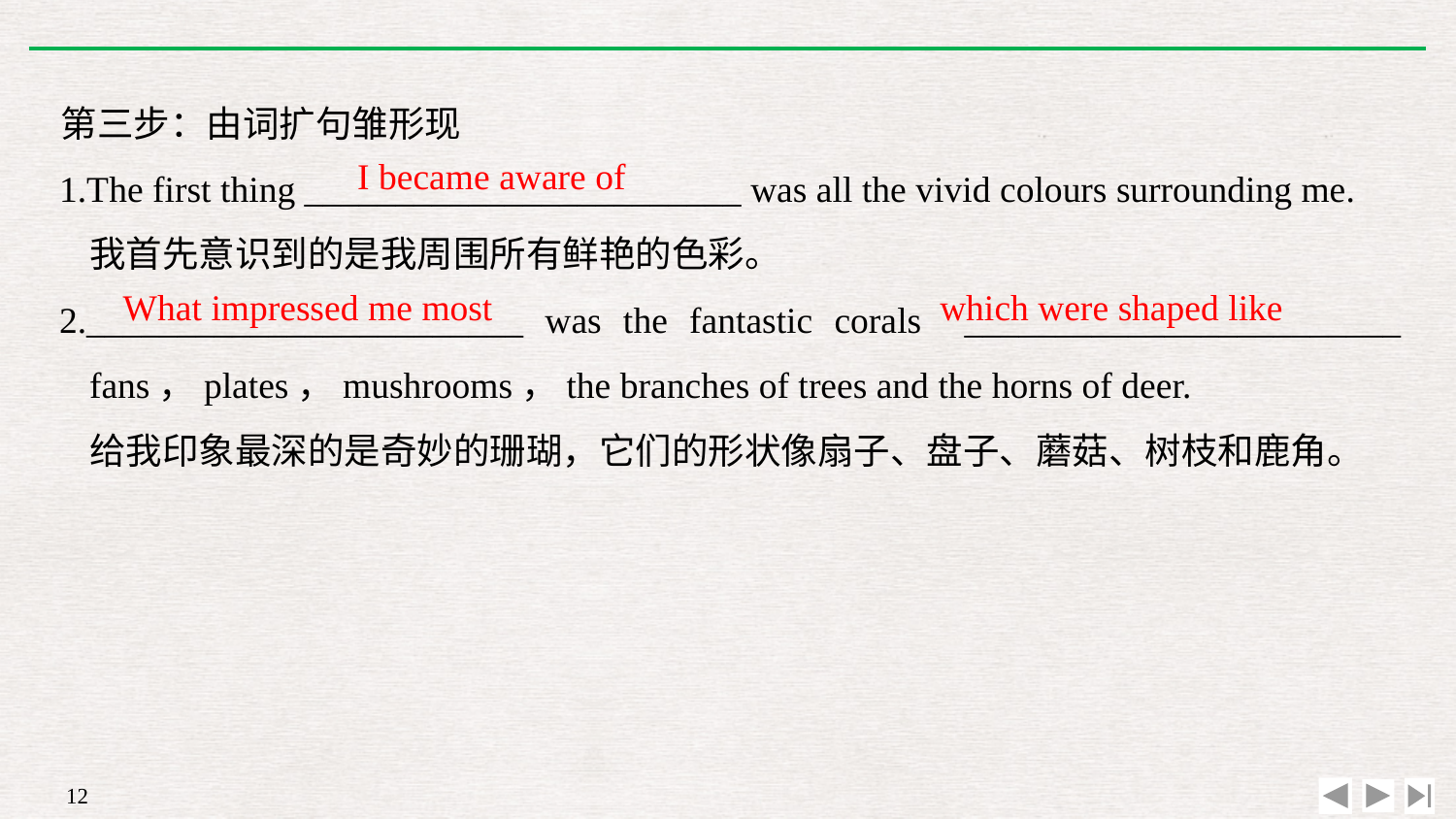

第三步：由词扩句雏形现
1.The first thing ________________________ was all the vivid colours surrounding me.
	我首先意识到的是我周围所有鲜艳的色彩。
2.________________________ was the fantastic corals  ________________________ fans，plates，mushrooms，the branches of trees and the horns of deer.
	给我印象最深的是奇妙的珊瑚，它们的形状像扇子、盘子、蘑菇、树枝和鹿角。
I became aware of
What impressed me most
which were shaped like